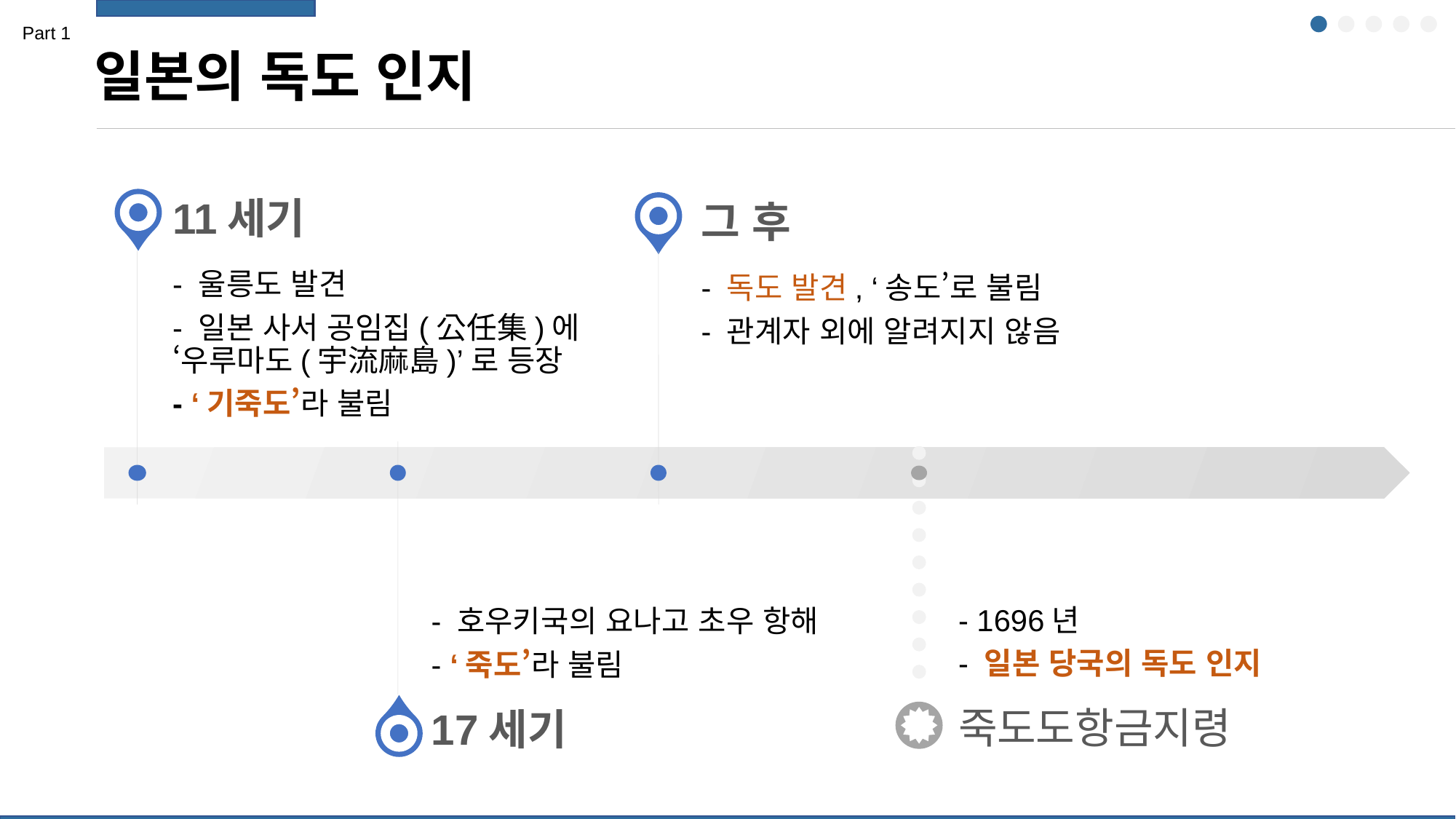

Part 1

일본의 독도 인지
- 울릉도 발견
- 일본 사서 공임집(公任集)에 ‘우루마도(宇流麻島)’로 등장
- ‘기죽도’라 불림
11세기
- 호우키국의 요나고 초우 항해
- ‘죽도’라 불림
17세기
- 독도 발견, ‘송도’로 불림
- 관계자 외에 알려지지 않음
그 후
- 1696년
- 일본 당국의 독도 인지
죽도도항금지령